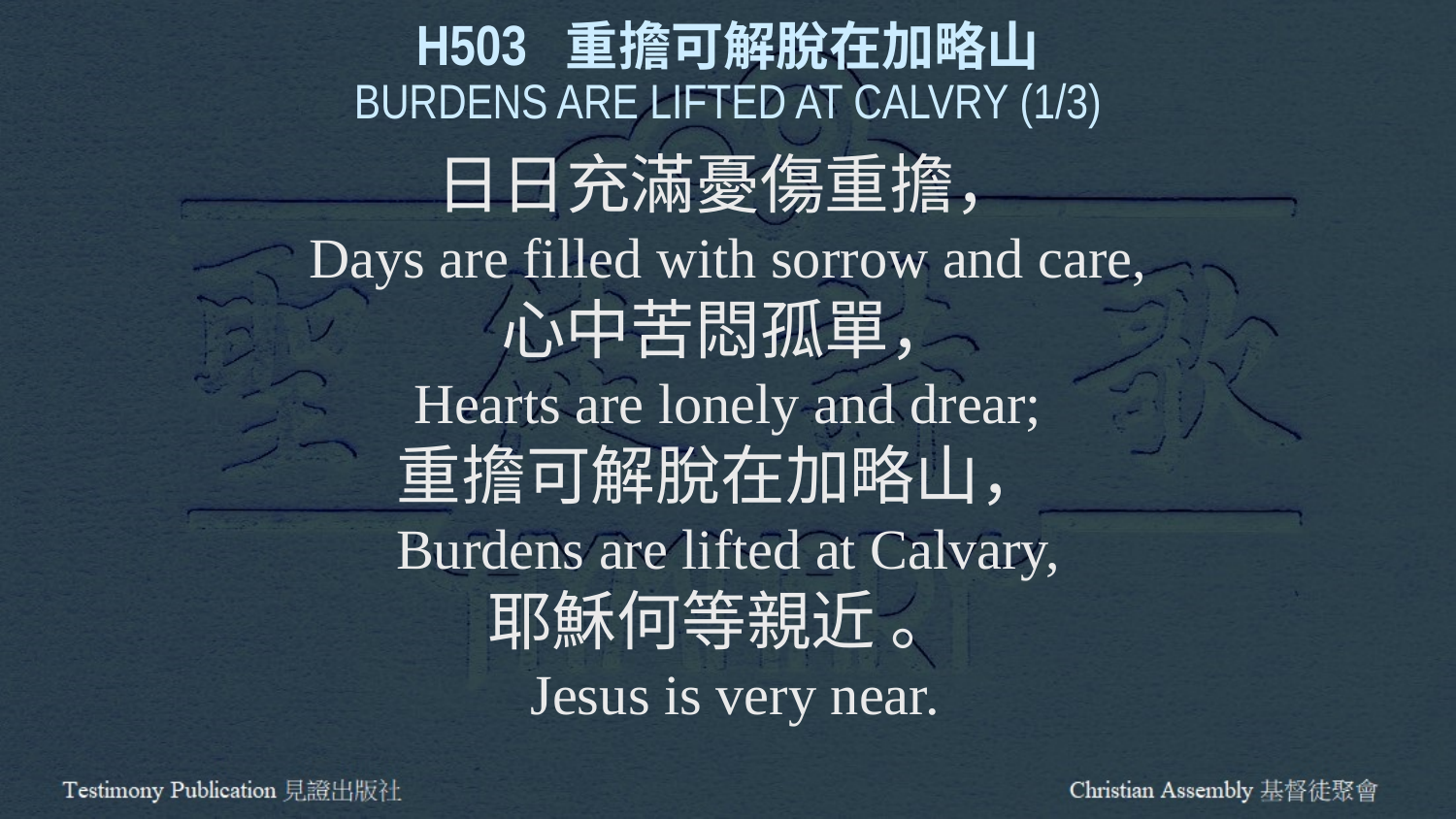

H503  重擔可解脫在加略山
BURDENS ARE LIFTED AT CALVRY (1/3)

日日充滿憂傷重擔，
Days are filled with sorrow and care,
心中苦悶孤單，
Hearts are lonely and drear;
重擔可解脫在加略山，
Burdens are lifted at Calvary,
耶穌何等親近 。
 Jesus is very near.